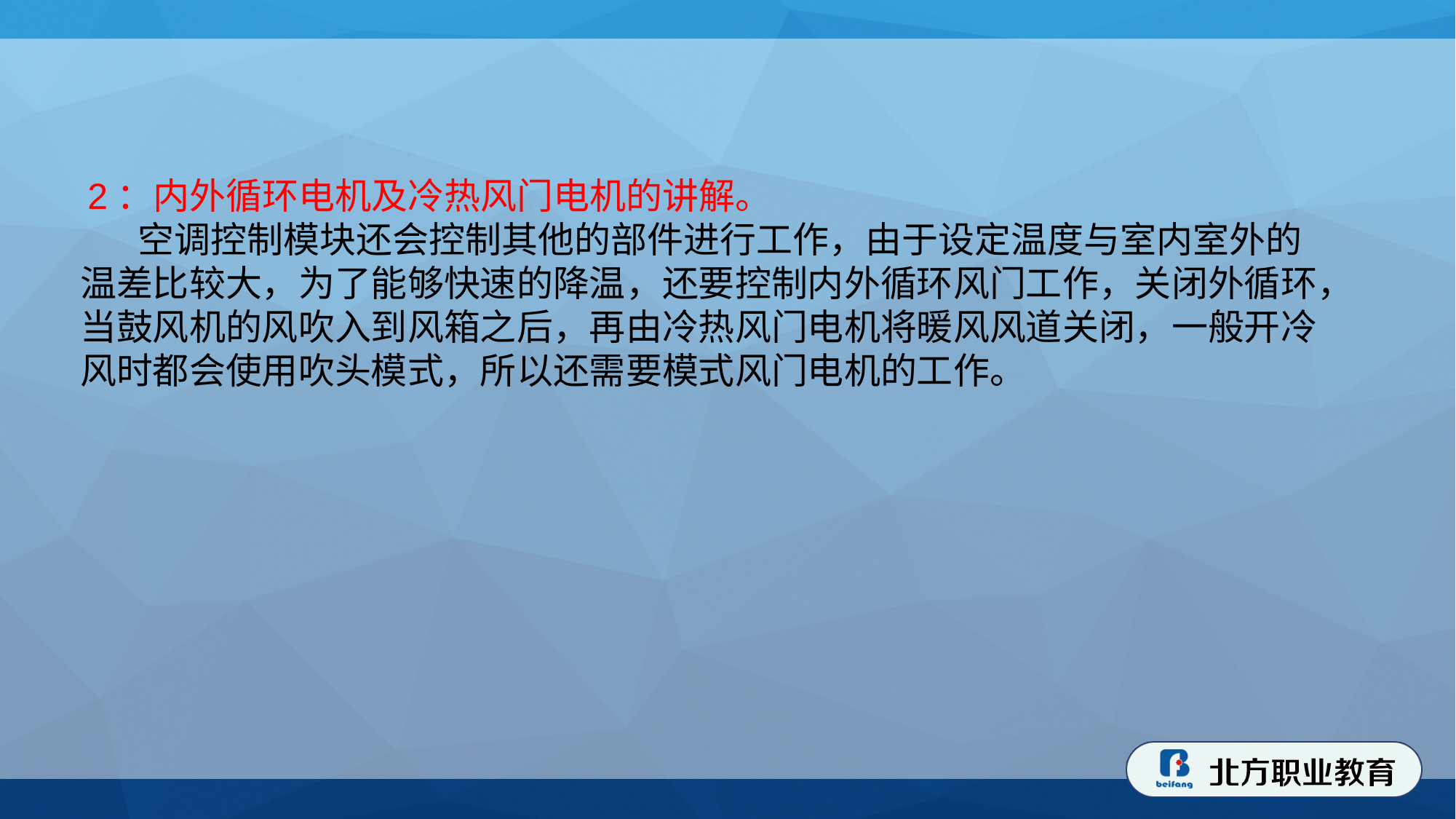

2：内外循环电机及冷热风门电机的讲解。
      空调控制模块还会控制其他的部件进行工作，由于设定温度与室内室外的温差比较大，为了能够快速的降温，还要控制内外循环风门工作，关闭外循环，当鼓风机的风吹入到风箱之后，再由冷热风门电机将暖风风道关闭，一般开冷风时都会使用吹头模式，所以还需要模式风门电机的工作。